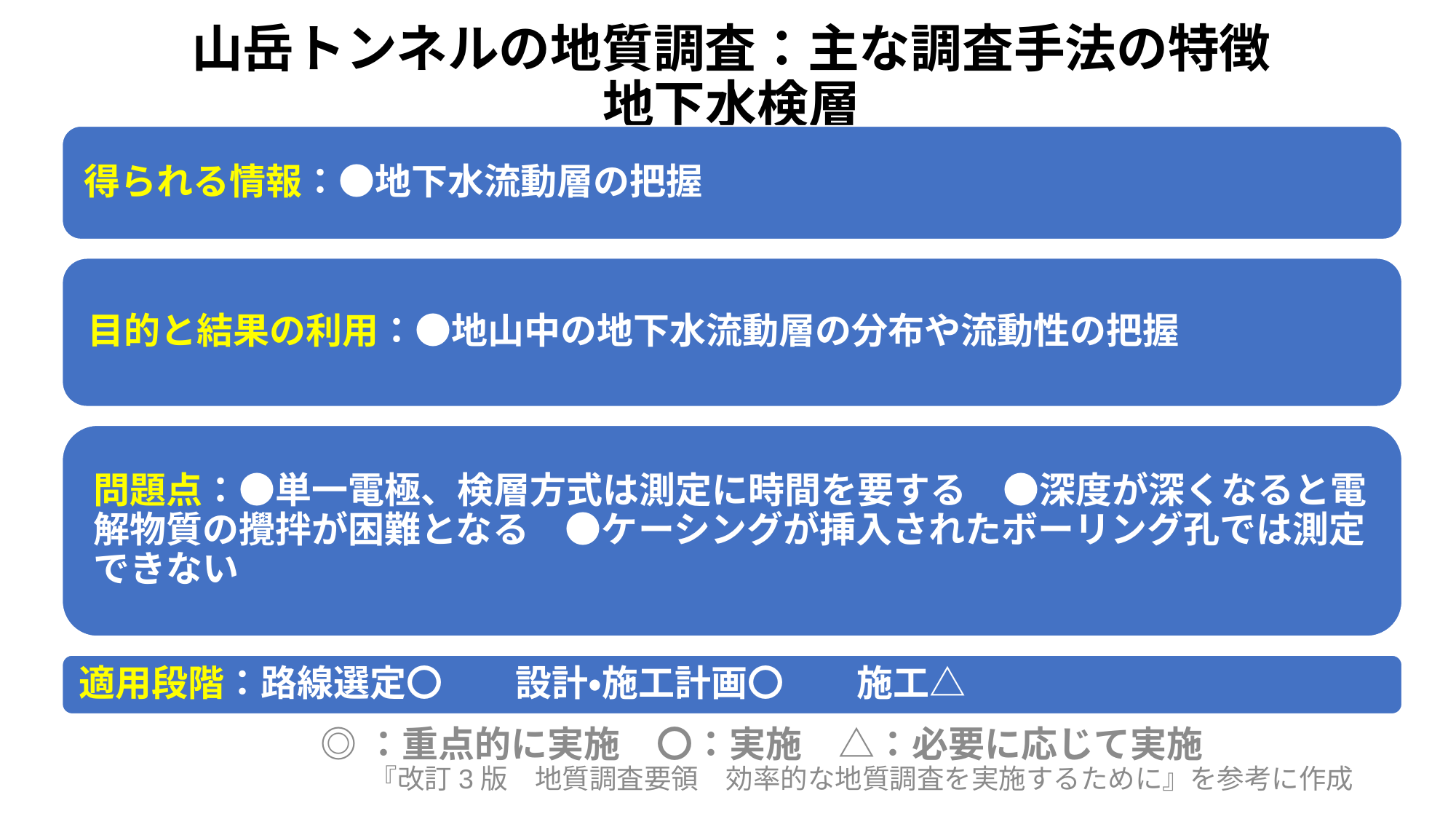

# 山岳トンネルの地質調査：主な調査手法の特徴 地下水検層
得られる情報：●地下水流動層の把握
目的と結果の利用：●地山中の地下水流動層の分布や流動性の把握
問題点：●単一電極、検層方式は測定に時間を要する　●深度が深くなると電解物質の攪拌が困難となる　●ケーシングが挿入されたボーリング孔では測定できない
適用段階：路線選定〇　　設計・施工計画〇　　施工△
◎：重点的に実施　〇：実施　△：必要に応じて実施
『改訂3版　地質調査要領　効率的な地質調査を実施するために』を参考に作成